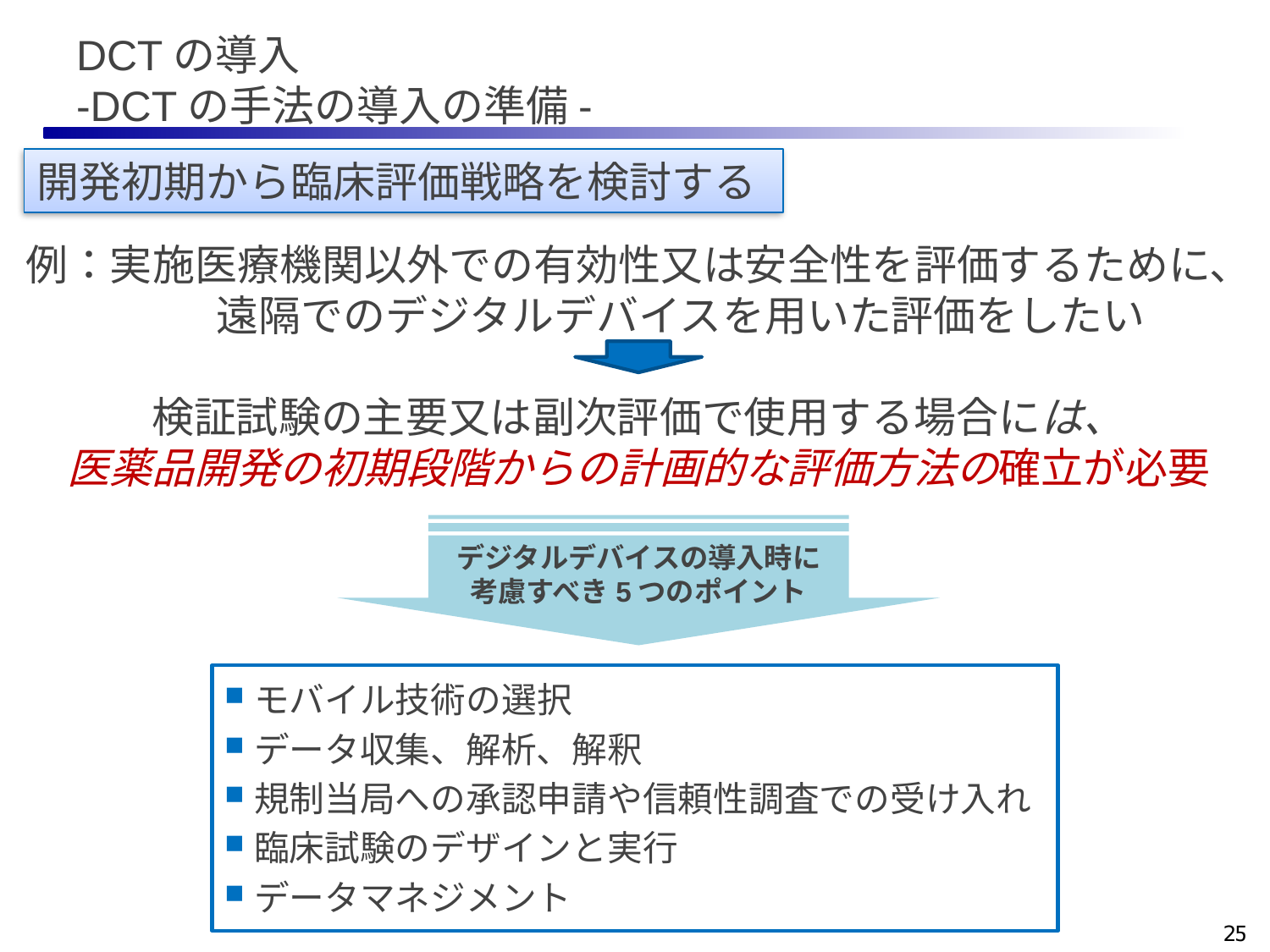

# DCTの導入 -DCTの手法の導入の準備-
開発初期から臨床評価戦略を検討する
例：実施医療機関以外での有効性又は安全性を評価するために、
　　遠隔でのデジタルデバイスを用いた評価をしたい

検証試験の主要又は副次評価で使用する場合には、
医薬品開発の初期段階からの計画的な評価方法の確立が必要
デジタルデバイスの導入時に
考慮すべき5つのポイント

モバイル技術の選択
データ収集、解析、解釈
規制当局への承認申請や信頼性調査での受け入れ
臨床試験のデザインと実行
データマネジメント

25